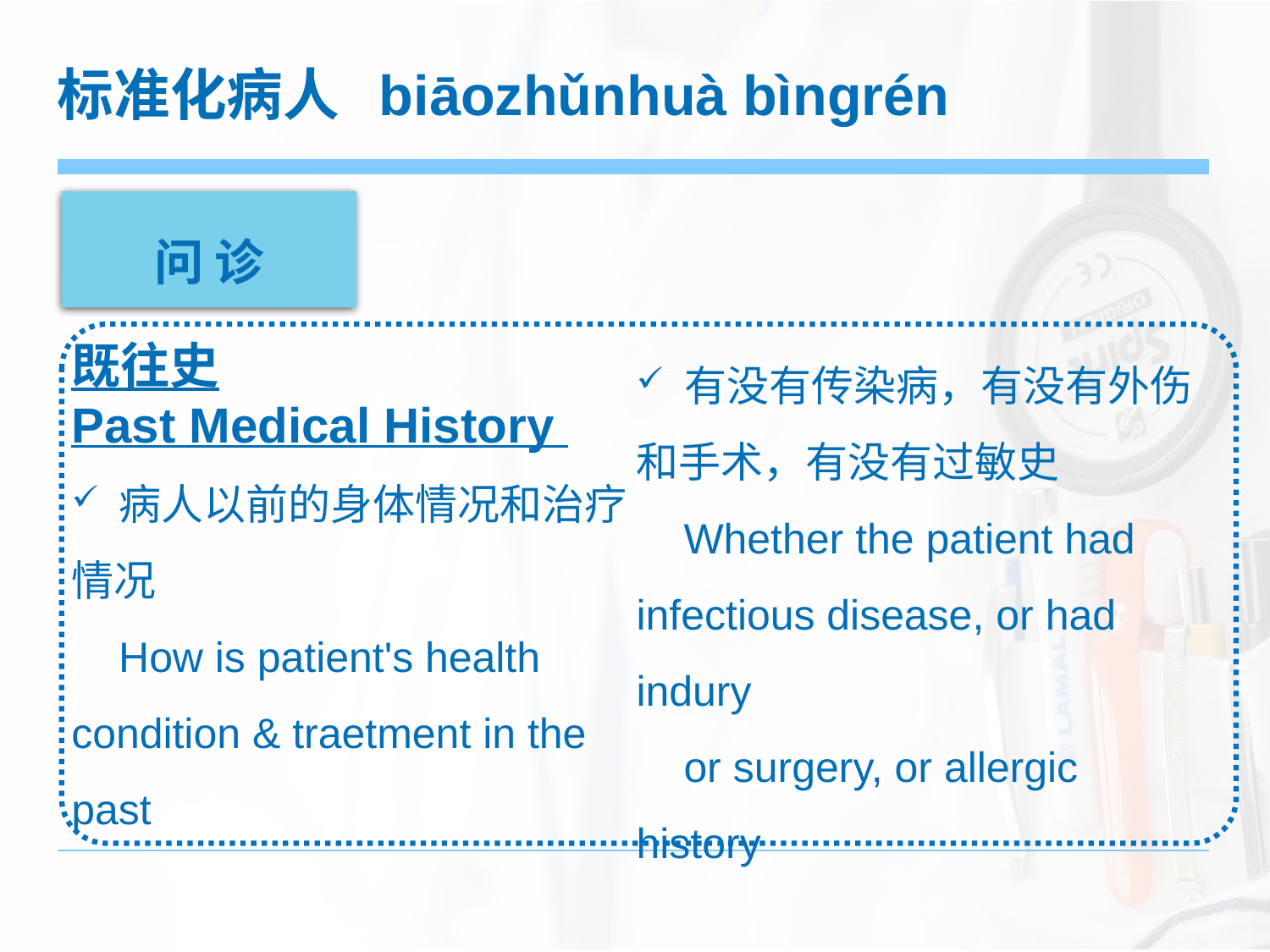

标准化病人  biāozhǔnhuà bìngrén
问 诊
既往史
Past Medical History
 病人以前的身体情况和治疗情况
    How is patient's health condition & traetment in the past
 有没有传染病，有没有外伤和手术，有没有过敏史
    Whether the patient had infectious disease, or had indury
    or surgery, or allergic history